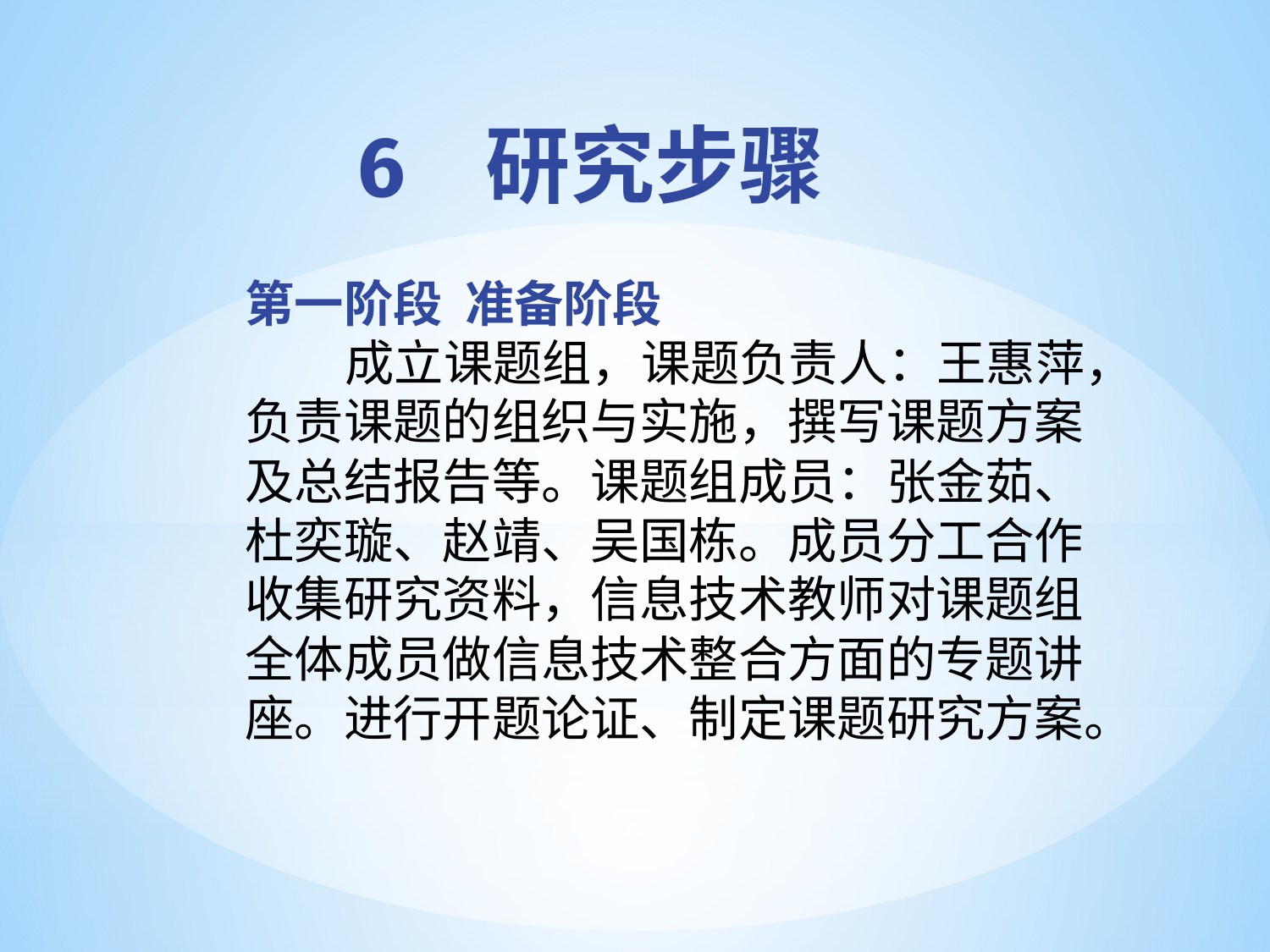

6   研究步骤
第一阶段  准备阶段
        成立课题组，课题负责人：王惠萍，负责课题的组织与实施，撰写课题方案及总结报告等。课题组成员：张金茹、杜奕璇、赵靖、吴国栋。成员分工合作收集研究资料，信息技术教师对课题组全体成员做信息技术整合方面的专题讲座。进行开题论证、制定课题研究方案。